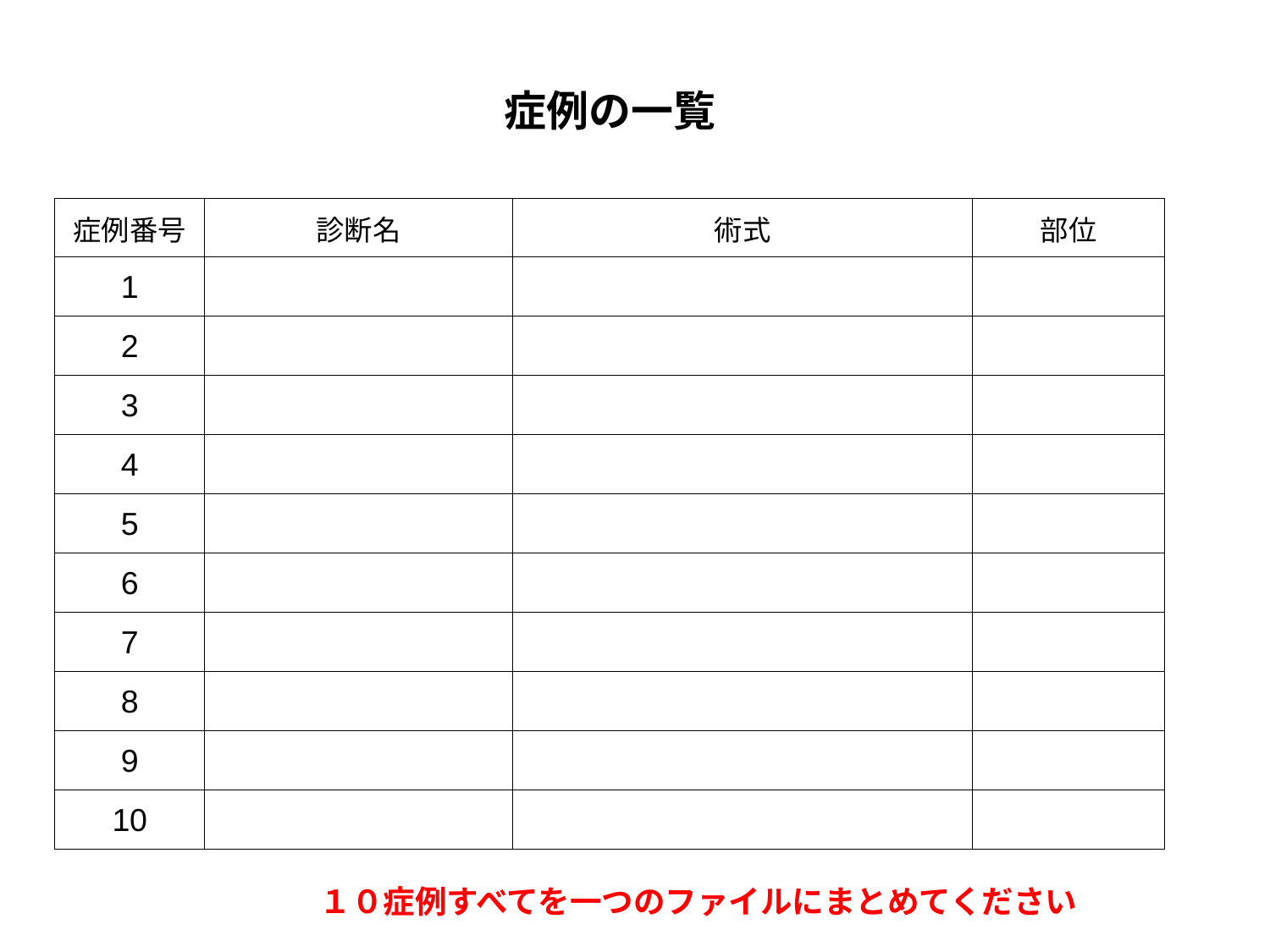

| 症例の一覧 |  |  |  |
| --- | --- | --- | --- |
|  |  |  |  |
| 症例番号 | 診断名 | 術式 | 部位 |
| 1 |  |  |  |
| 2 |  |  |  |
| 3 |  |  |  |
| 4 |  |  |  |
| 5 |  |  |  |
| 6 |  |  |  |
| 7 |  |  |  |
| 8 |  |  |  |
| 9 |  |  |  |
| 10 |  |  |  |
１０症例すべてを一つのファイルにまとめてください